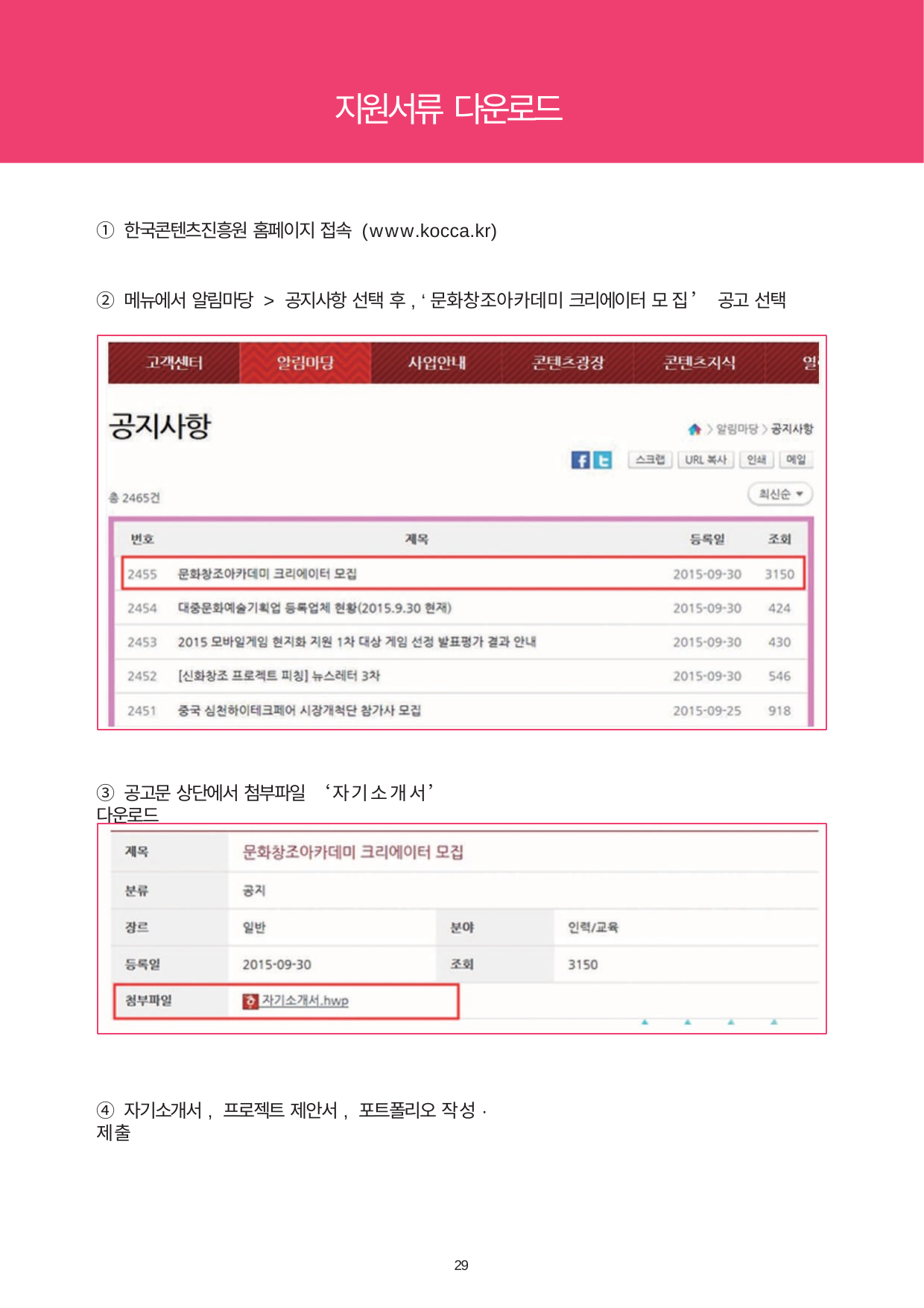

지원서류 다운로드
① 한국콘텐츠진흥원 홈페이지 접속 (www.kocca.kr)

② 메뉴에서 알림마당 > 공지사항 선택 후, ‘문화창조아카데미 크리에이터 모집’ 공고 선택

③ 공고문 상단에서 첨부파일 ‘자기소개서’다운로드

④ 자기소개서, 프로젝트 제안서, 포트폴리오 작성·제출
29